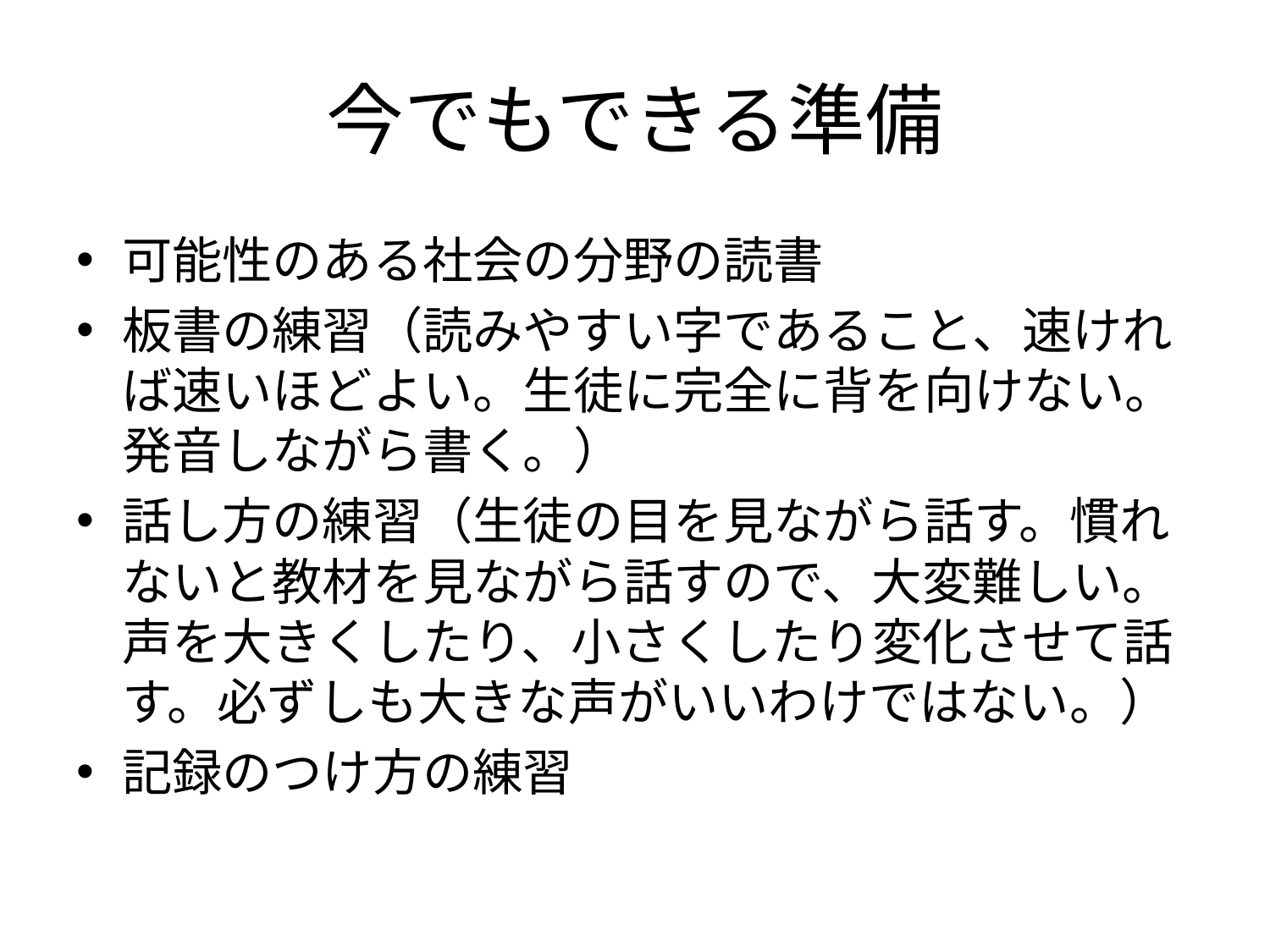

# 今でもできる準備
可能性のある社会の分野の読書
板書の練習（読みやすい字であること、速ければ速いほどよい。生徒に完全に背を向けない。発音しながら書く。）
話し方の練習（生徒の目を見ながら話す。慣れないと教材を見ながら話すので、大変難しい。声を大きくしたり、小さくしたり変化させて話す。必ずしも大きな声がいいわけではない。）
記録のつけ方の練習